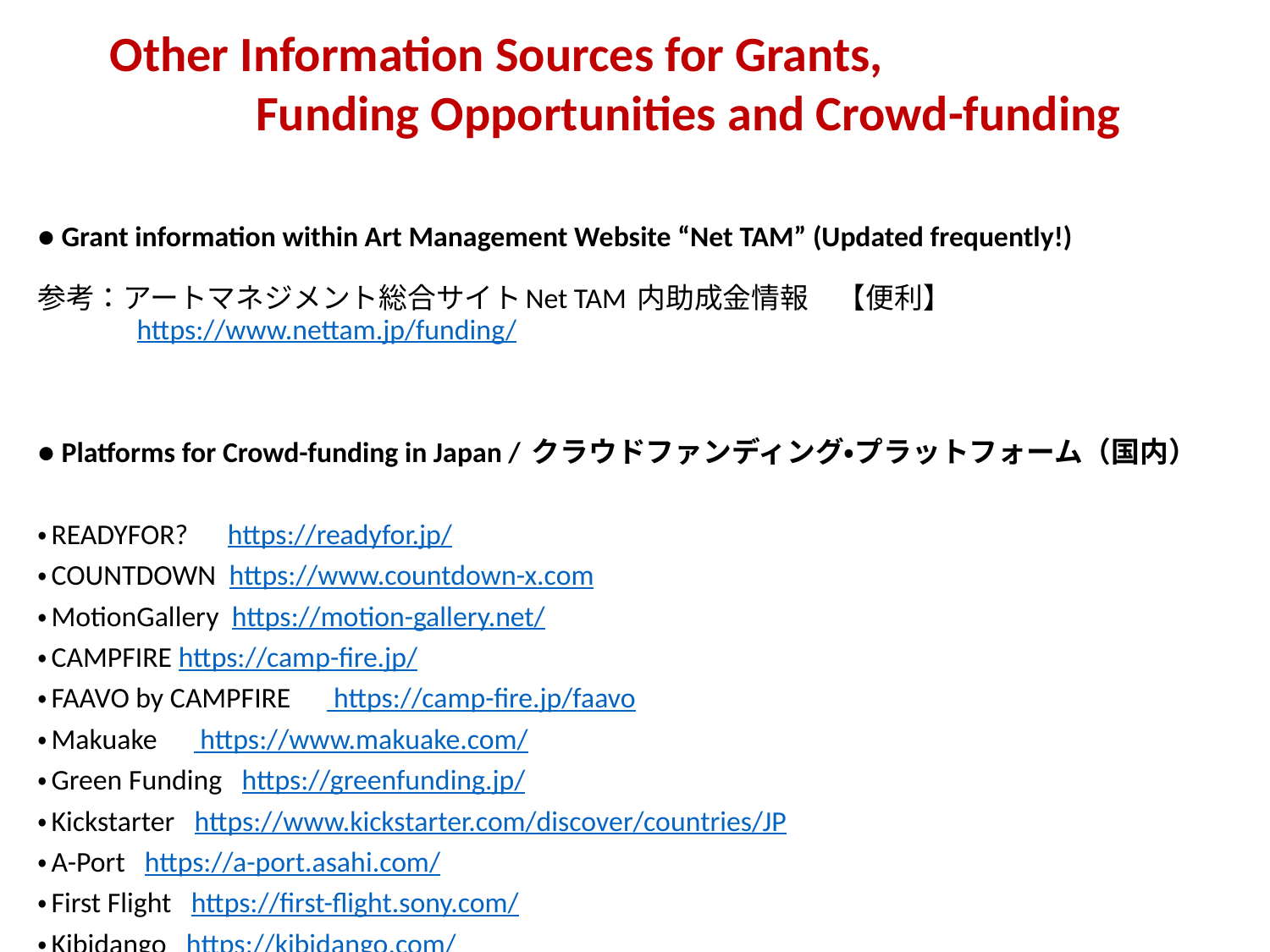

Other Information Sources for Grants,
             Funding Opportunities and Crowd-funding
● Grant information within Art Management Website “Net TAM” (Updated frequently!)
　　　
参考：アートマネジメント総合サイトNet TAM 内助成金情報　【便利】
　　      https://www.nettam.jp/funding/

● Platforms for Crowd-funding in Japan / クラウドファンディング・プラットフォーム（国内）

・READYFOR?      https://readyfor.jp/
・COUNTDOWN  https://www.countdown-x.com
・MotionGallery  https://motion-gallery.net/
・CAMPFIRE https://camp-fire.jp/
・FAAVO by CAMPFIRE　 https://camp-fire.jp/faavo
・Makuake　 https://www.makuake.com/
・Green Funding   https://greenfunding.jp/
・Kickstarter   https://www.kickstarter.com/discover/countries/JP
・A-Port   https://a-port.asahi.com/
・First Flight   https://first-flight.sony.com/
・Kibidango   https://kibidango.com/